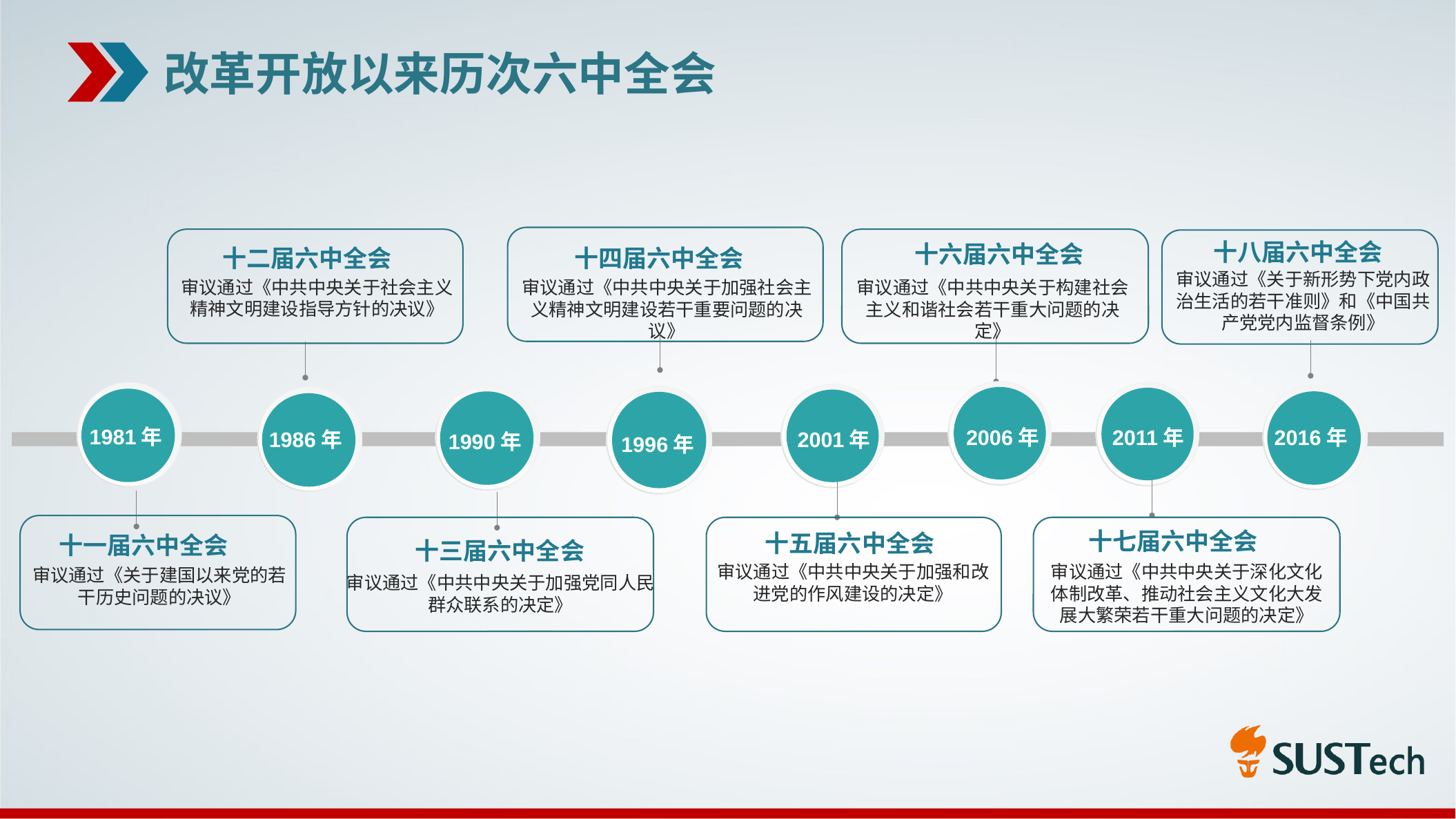

改革开放以来历次六中全会

十八届六中全会
十六届六中全会
十四届六中全会
十二届六中全会
审议通过《中共中央关于社会主义精神文明建设指导方针的决议》
审议通过《关于新形势下党内政治生活的若干准则》和《中国共产党党内监督条例》
审议通过《中共中央关于加强社会主义精神文明建设若干重要问题的决议》
审议通过《中共中央关于构建社会主义和谐社会若干重大问题的决定》

1981年

2006年
2011年
2016年
1986年
2001年
1990年
1996年

十七届六中全会
十五届六中全会
十一届六中全会
审议通过《关于建国以来党的若干历史问题的决议》
十三届六中全会
审议通过《中共中央关于加强党同人民群众联系的决定》
审议通过《中共中央关于加强和改进党的作风建设的决定》
审议通过《中共中央关于深化文化体制改革、推动社会主义文化大发展大繁荣若干重大问题的决定》